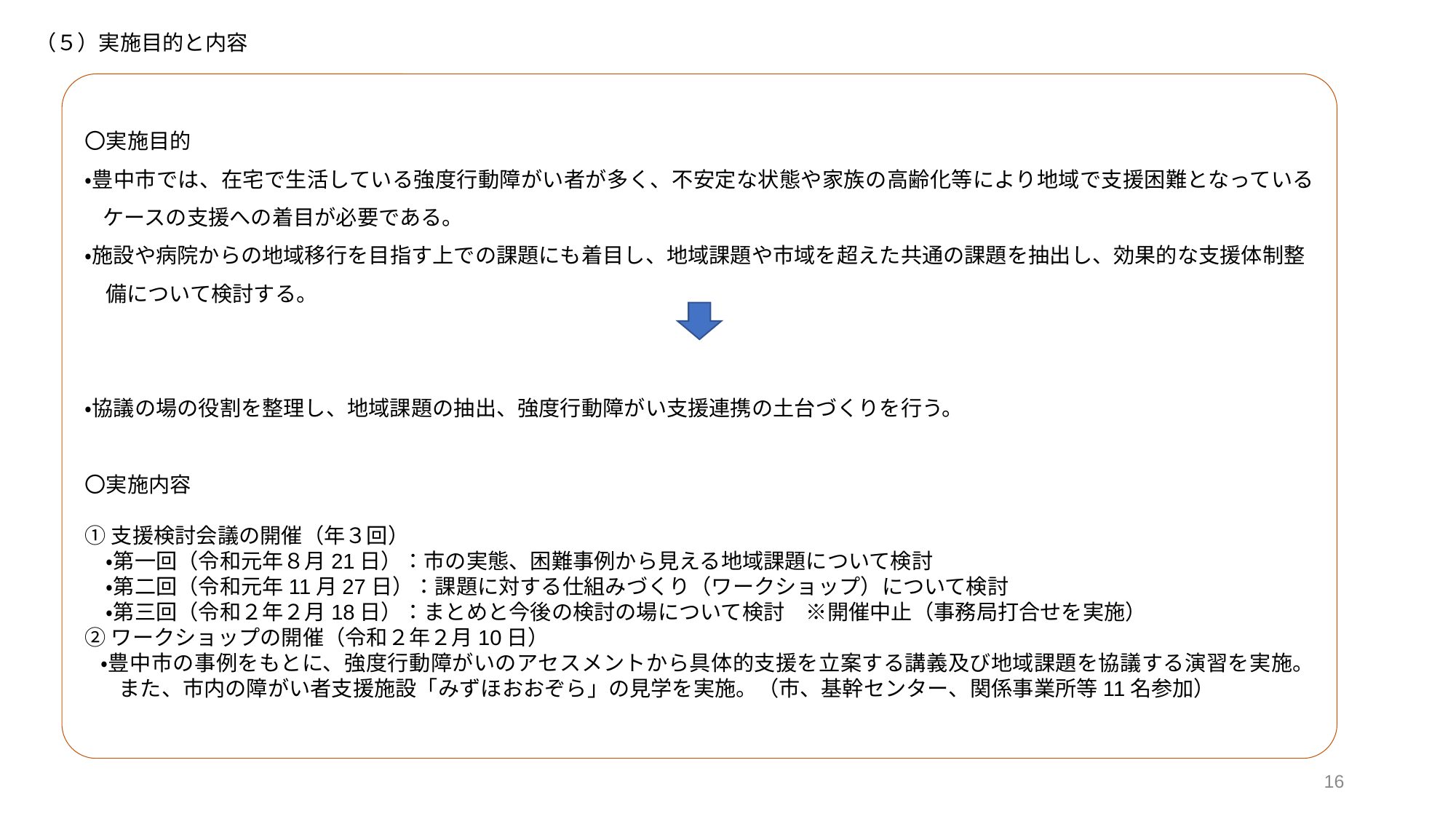

（５）実施目的と内容
〇実施目的
・豊中市では、在宅で生活している強度行動障がい者が多く、不安定な状態や家族の高齢化等により地域で支援困難となっているケースの支援への着目が必要である。
・施設や病院からの地域移行を目指す上での課題にも着目し、地域課題や市域を超えた共通の課題を抽出し、効果的な支援体制整備について検討する。

・協議の場の役割を整理し、地域課題の抽出、強度行動障がい支援連携の土台づくりを行う。

〇実施内容

①支援検討会議の開催（年３回）
　・第一回（令和元年８月21日）：市の実態、困難事例から見える地域課題について検討
　・第二回（令和元年11月27日）：課題に対する仕組みづくり（ワークショップ）について検討
　・第三回（令和２年２月18日）：まとめと今後の検討の場について検討　※開催中止（事務局打合せを実施）
②ワークショップの開催（令和２年２月10日）
・豊中市の事例をもとに、強度行動障がいのアセスメントから具体的支援を立案する講義及び地域課題を協議する演習を実施。また、市内の障がい者支援施設「みずほおおぞら」の見学を実施。（市、基幹センター、関係事業所等11名参加）

16